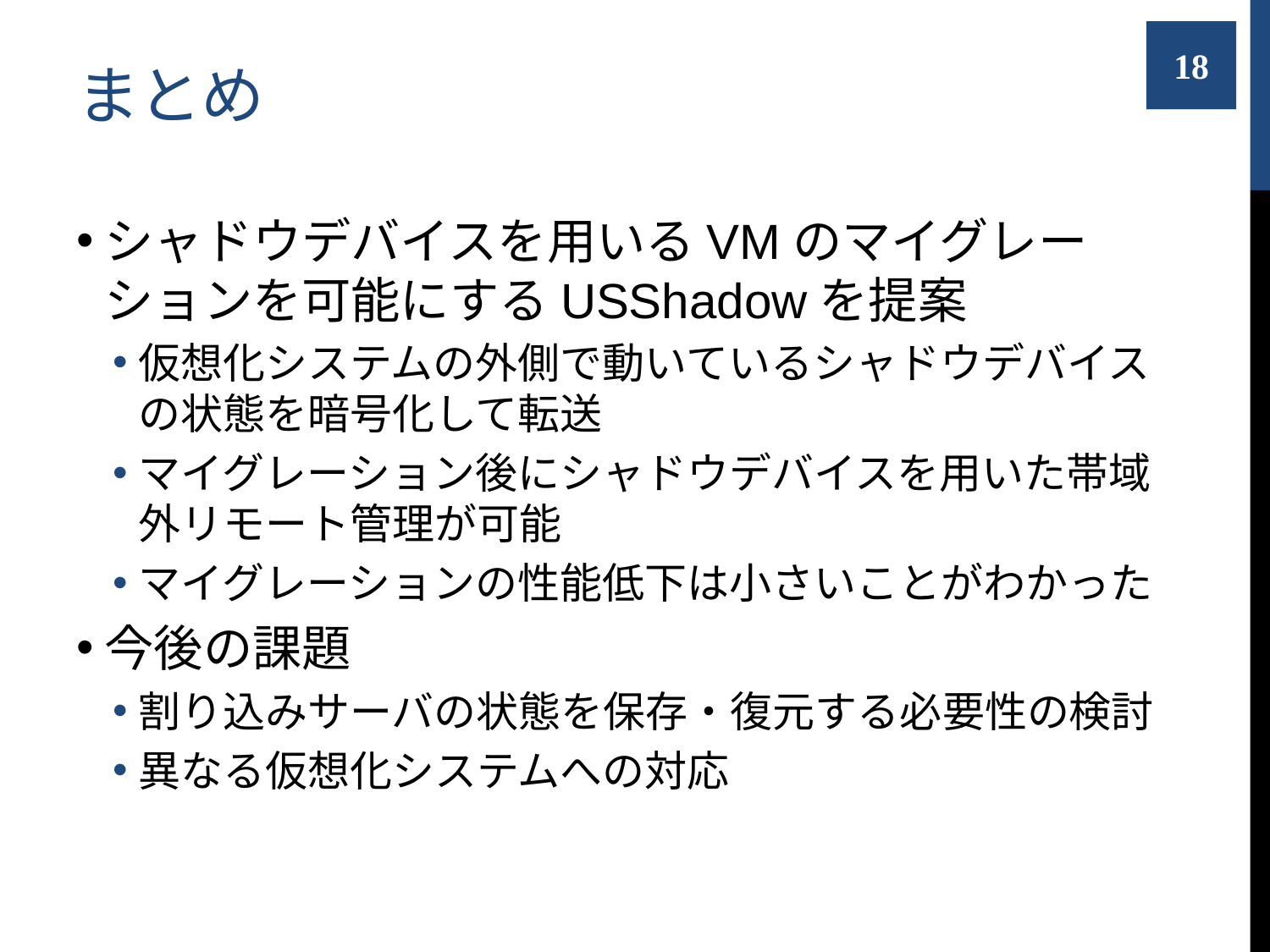

# まとめ
18
シャドウデバイスを用いるVMのマイグレーションを可能にするUSShadowを提案
仮想化システムの外側で動いているシャドウデバイスの状態を暗号化して転送
マイグレーション後にシャドウデバイスを用いた帯域外リモート管理が可能
マイグレーションの性能低下は小さいことがわかった
今後の課題
割り込みサーバの状態を保存・復元する必要性の検討
異なる仮想化システムへの対応